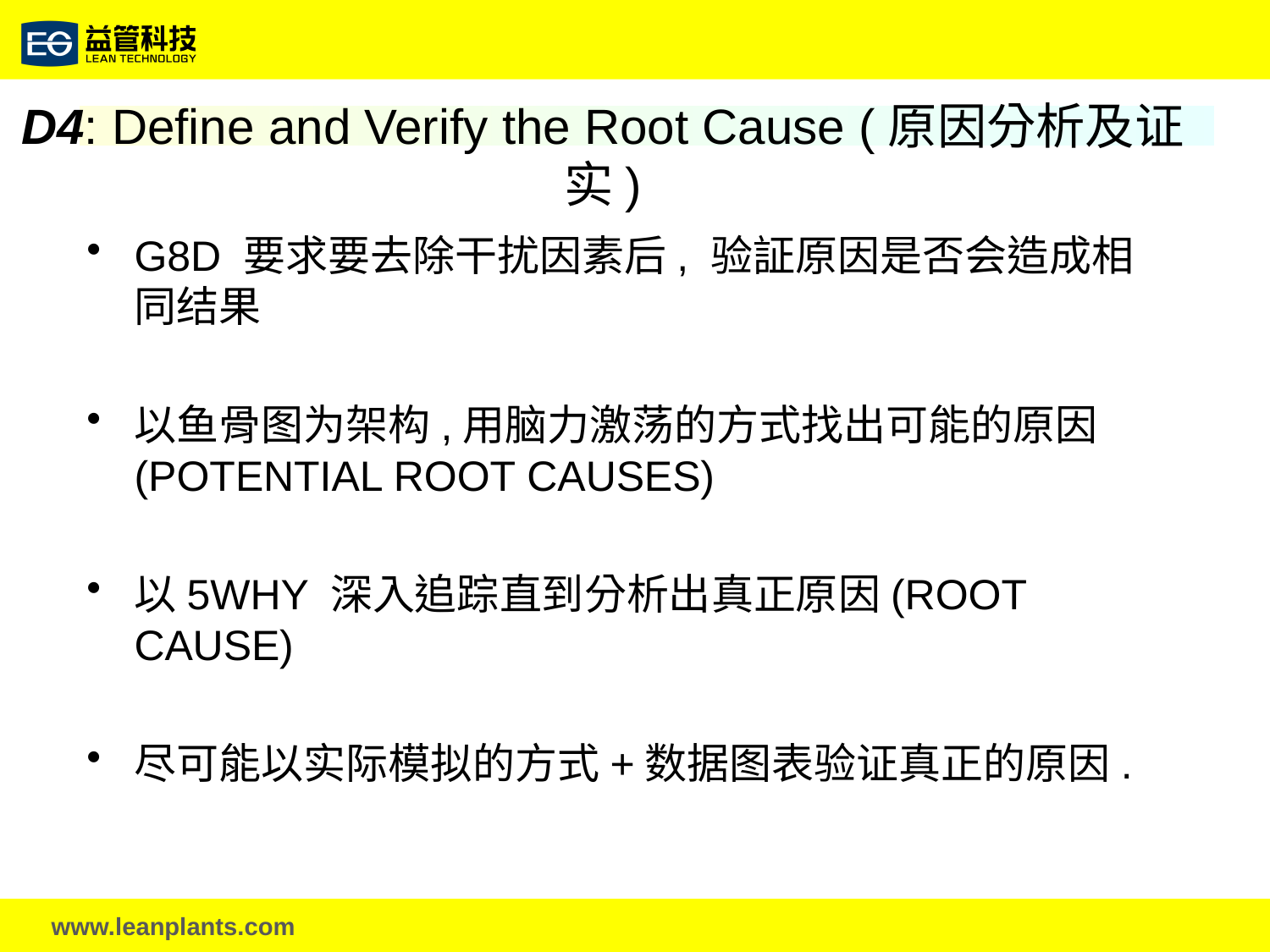

# D4: Define and Verify the Root Cause (原因分析及证实)
G8D 要求要去除干扰因素后, 验証原因是否会造成相同结果

以鱼骨图为架构,用脑力激荡的方式找出可能的原因(POTENTIAL ROOT CAUSES)

以5WHY 深入追踪直到分析出真正原因(ROOT CAUSE)

尽可能以实际模拟的方式+数据图表验证真正的原因.
45